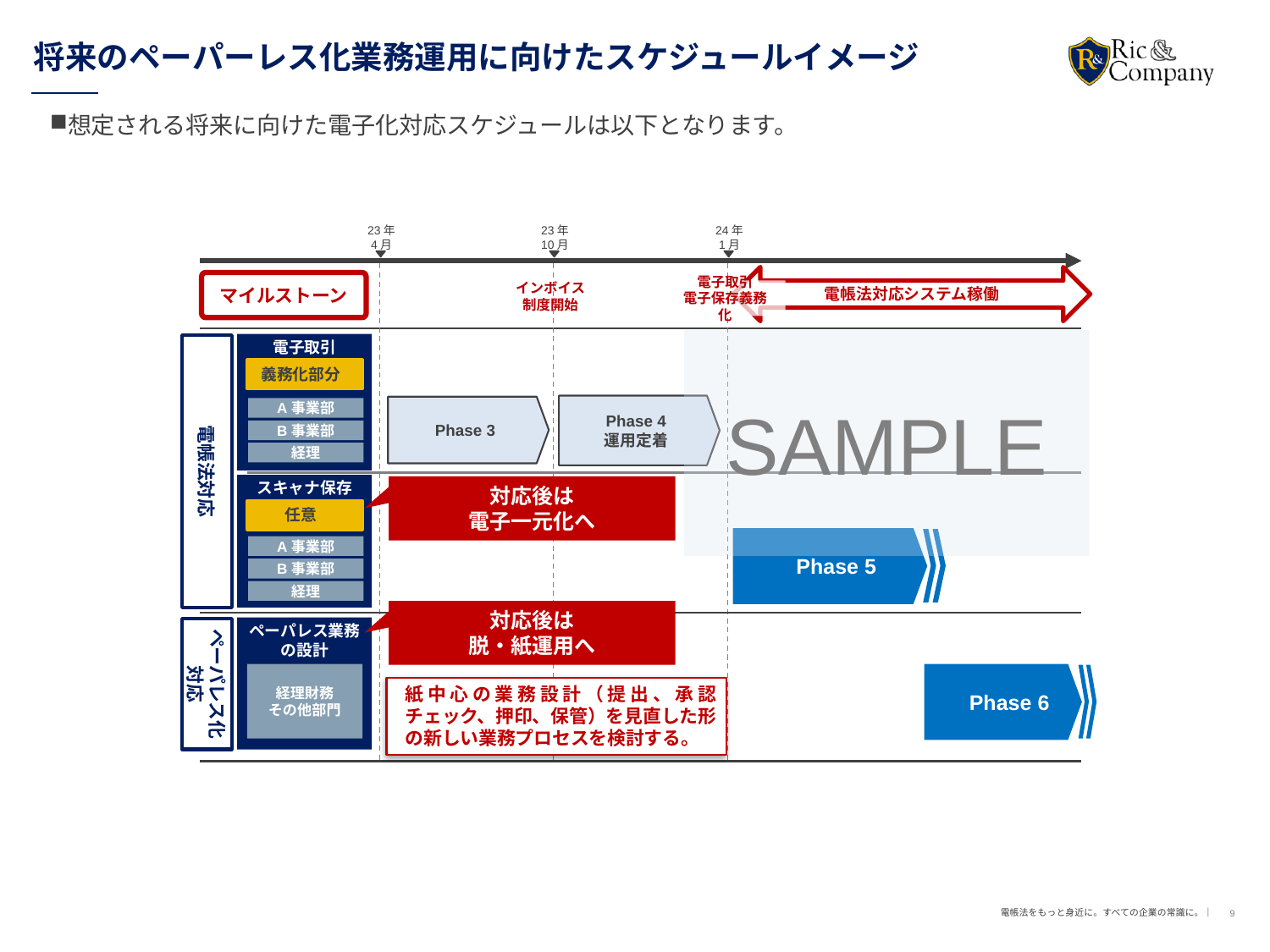

10月
24年1月

経理
繁忙期
電子保存
義務化開始
インボイス
制度開始
# 将来のペーパーレス化業務運用に向けたスケジュールイメージ
想定される将来に向けた電子化対応スケジュールは以下となります。
23年
4月
23年
10月
24年
1月

電帳法対応システム稼働
マイルストーン
インボイス
制度開始
電子取引
電子保存義務化
SAMPLE
電子取引
電帳法対応
義務化部分
Phase 4
運用定着
Phase 3
A事業部
B事業部
経理
スキャナ保存
対応後は
電子一元化へ
任意
Phase 5

A事業部
B事業部
経理
対応後は
脱・紙運用へ
ペーパレス業務
の設計
ペーパレス化
対応
Phase 6

経理財務
その他部門
紙中心の業務設計（提出、承認チェック、押印、保管）を見直した形の新しい業務プロセスを検討する。